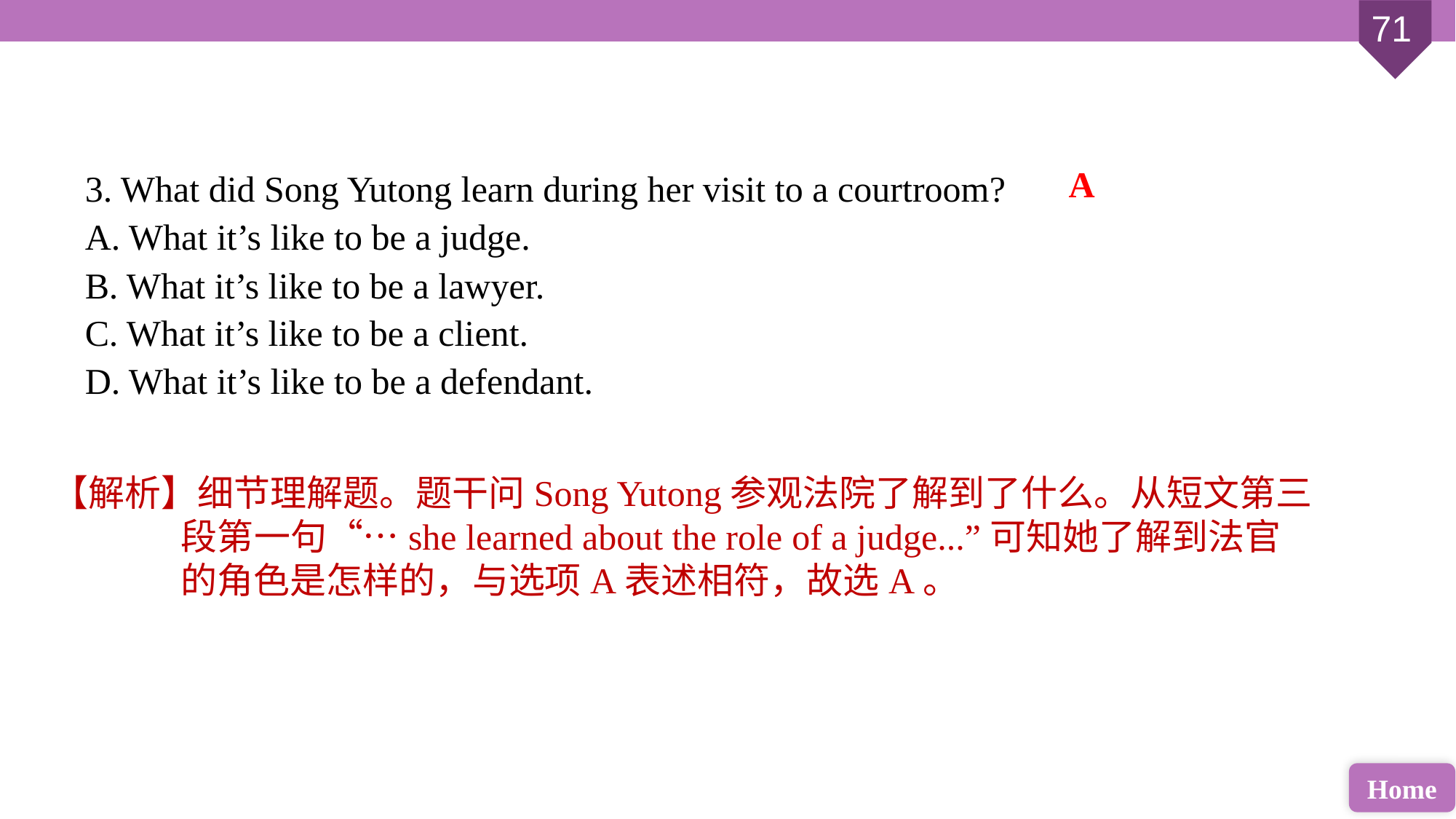

3. What did Song Yutong learn during her visit to a courtroom?
A. What it’s like to be a judge.
B. What it’s like to be a lawyer.
C. What it’s like to be a client.
D. What it’s like to be a defendant.
A
【解析】细节理解题。题干问Song Yutong参观法院了解到了什么。从短文第三段第一句“…she learned about the role of a judge...”可知她了解到法官的角色是怎样的，与选项A表述相符，故选A。